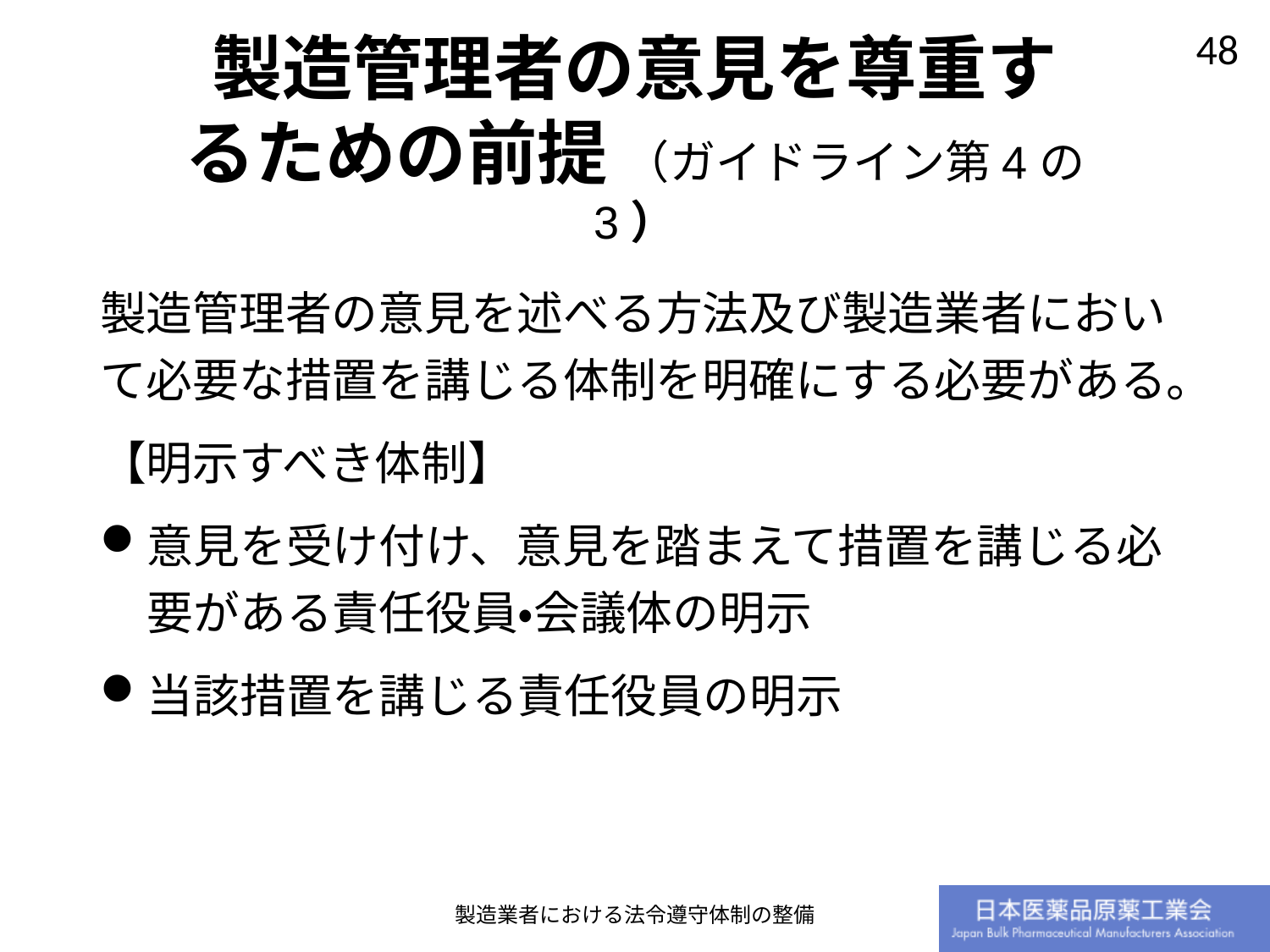

製造管理者の意見を尊重するための前提 （ガイドライン第4の3）
製造管理者の意見を述べる方法及び製造業者において必要な措置を講じる体制を明確にする必要がある。
【明示すべき体制】
意見を受け付け、意見を踏まえて措置を講じる必要がある責任役員・会議体の明示
当該措置を講じる責任役員の明示
製造業者における法令遵守体制の整備